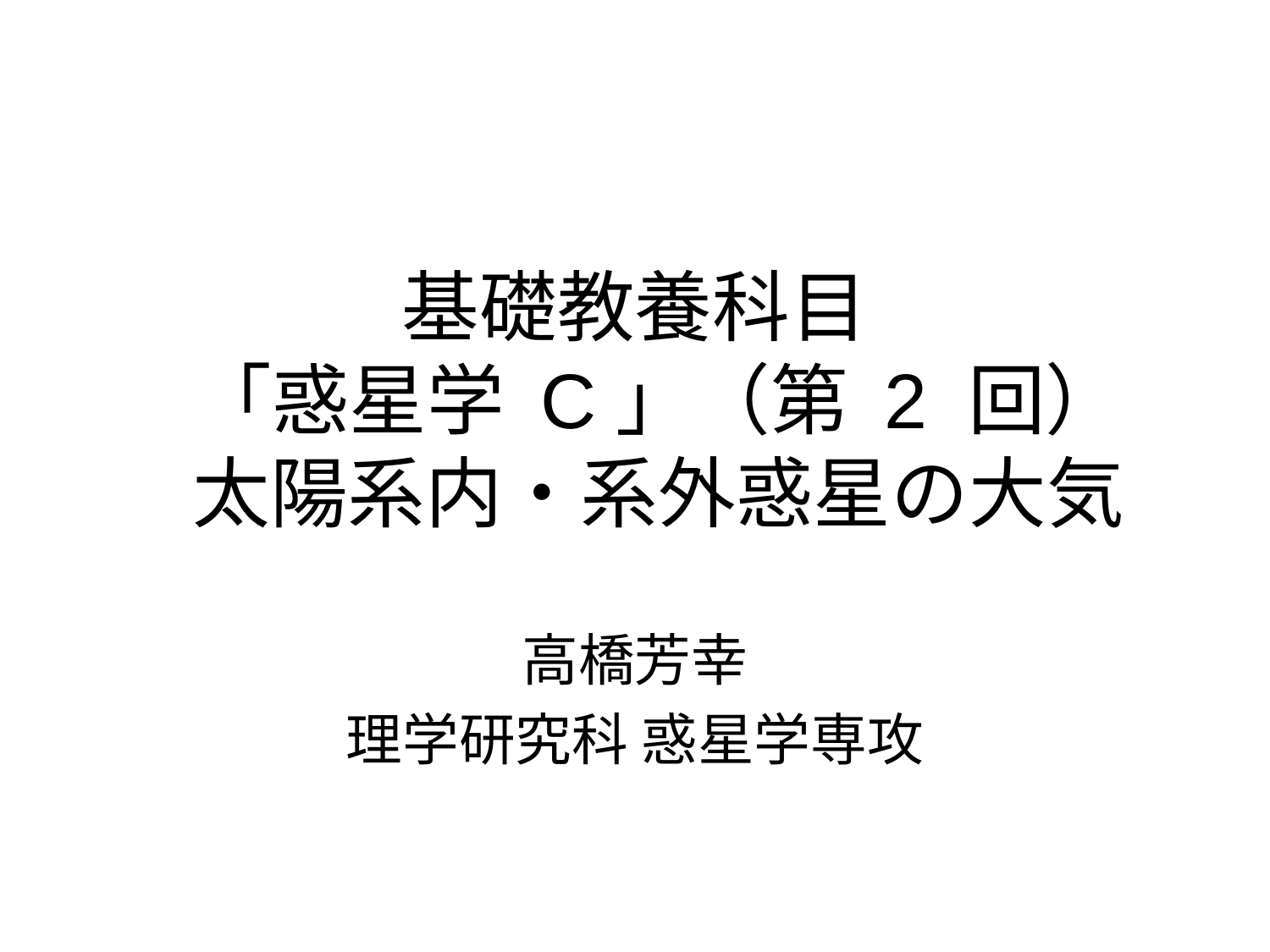

# 基礎教養科目 「惑星学 C」（第 2 回） 太陽系内・系外惑星の大気

高橋芳幸
理学研究科 惑星学専攻